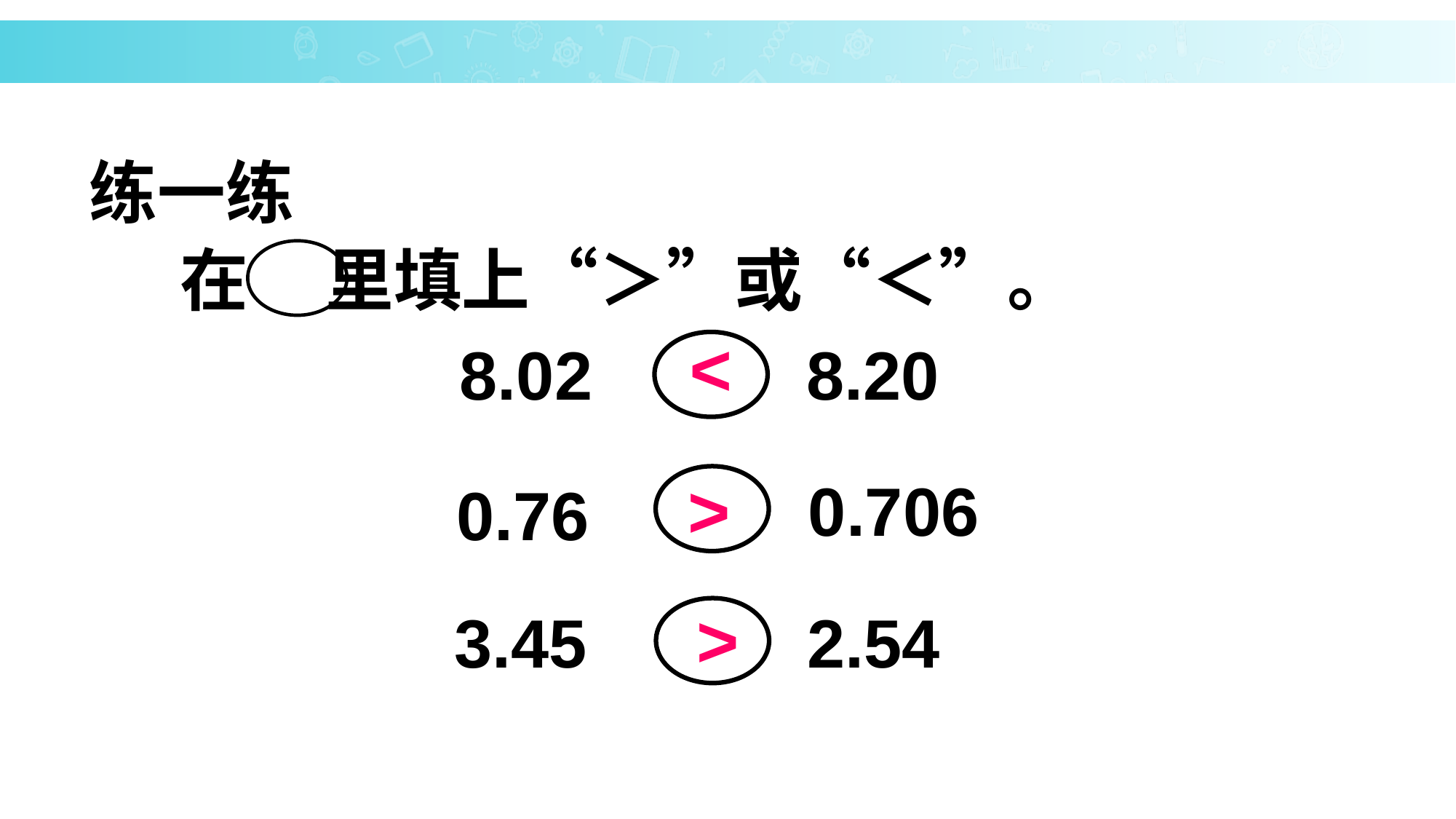

练一练
在     里填上“＞”或“＜”。

8.02
8.20
>

>
0.706

0.76
>
3.45
2.54